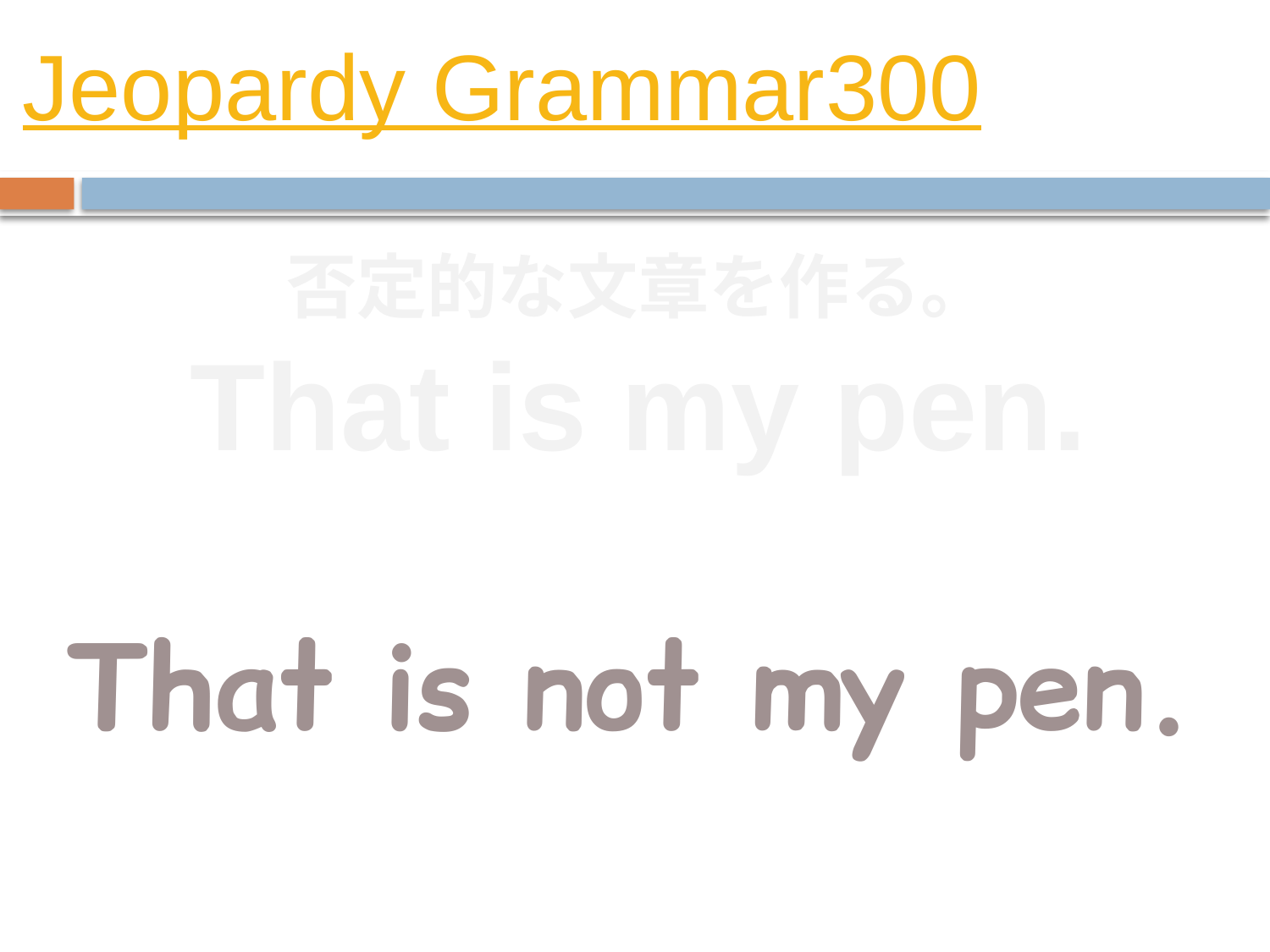

# Jeopardy Grammar300
否定的な文章を作る。
That is my pen.
That is not my pen.